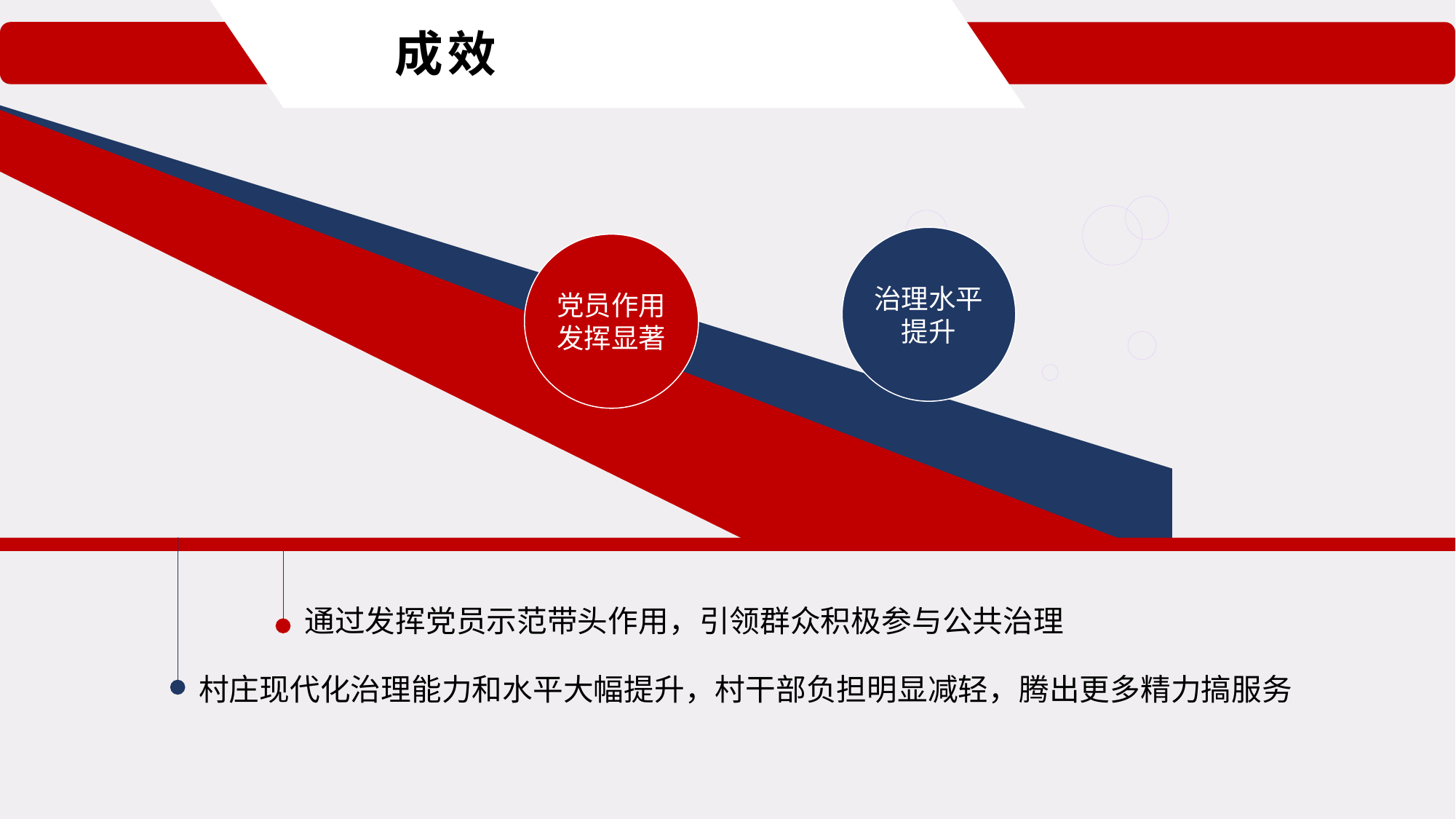

成效

治理水平
提升
党员作用
发挥显著

通过发挥党员示范带头作用，引领群众积极参与公共治理
村庄现代化治理能力和水平大幅提升，村干部负担明显减轻，腾出更多精力搞服务